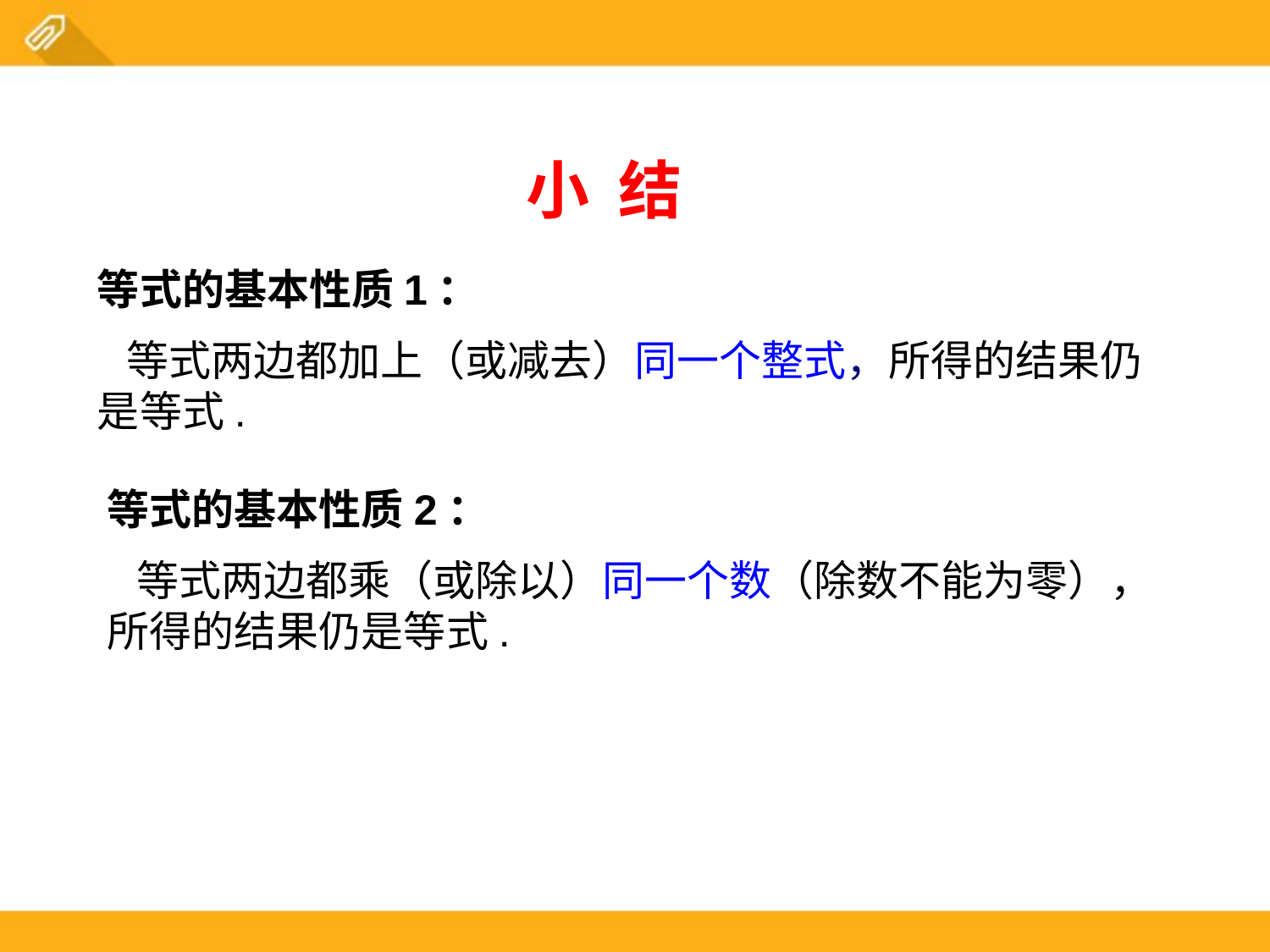

小  结
等式的基本性质1：
  等式两边都加上（或减去）同一个整式，所得的结果仍是等式.
等式的基本性质2：
  等式两边都乘（或除以）同一个数（除数不能为零），所得的结果仍是等式.